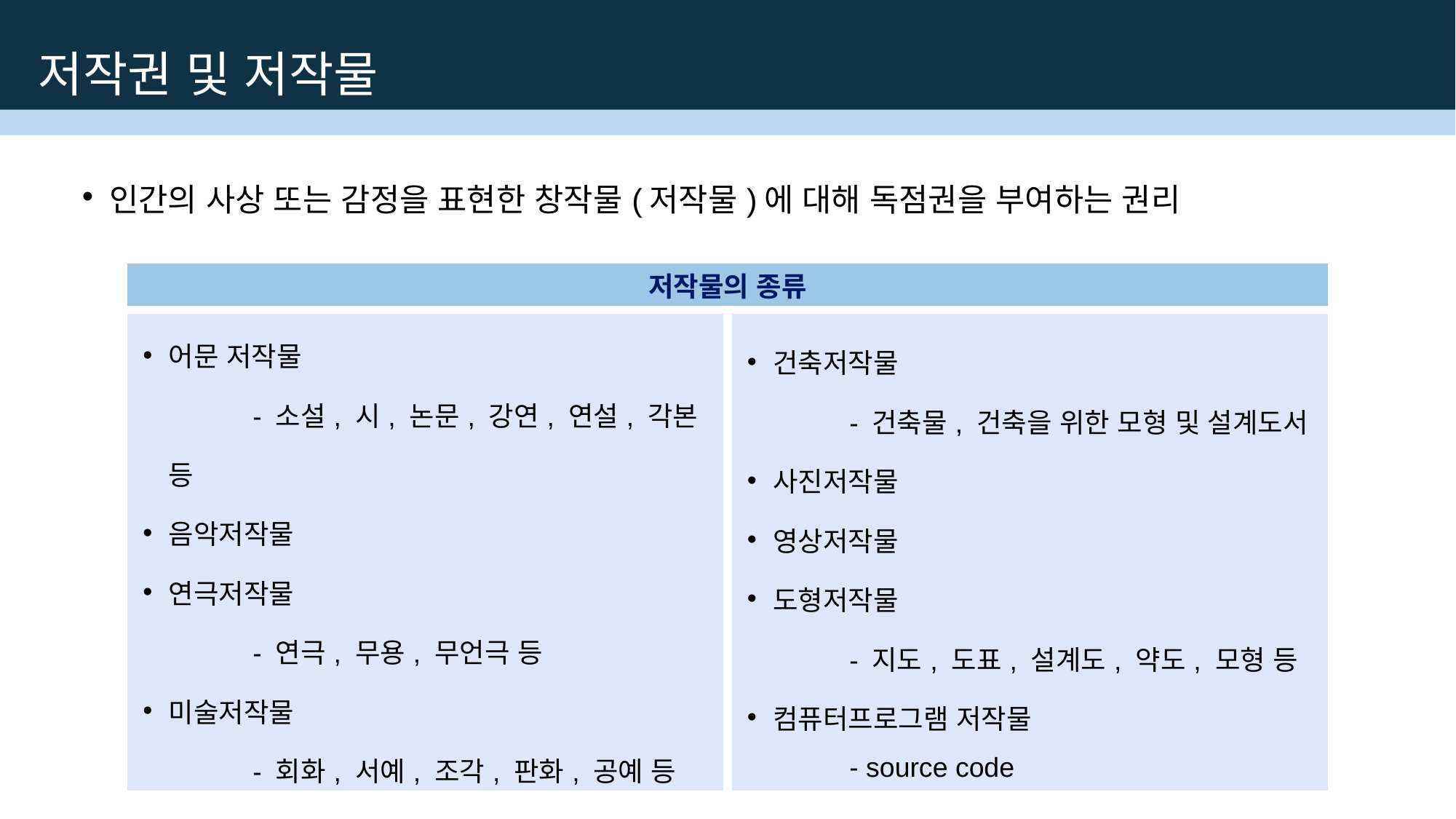

저작권 및 저작물
인간의 사상 또는 감정을 표현한 창작물(저작물)에 대해 독점권을 부여하는 권리
| 저작물의 종류 |  |
| --- | --- |
| 어문 저작물 - 소설, 시, 논문, 강연, 연설, 각본 등 음악저작물 연극저작물 - 연극, 무용, 무언극 등 미술저작물 - 회화, 서예, 조각, 판화, 공예 등 | 건축저작물 - 건축물, 건축을 위한 모형 및 설계도서 사진저작물 영상저작물 도형저작물 - 지도, 도표, 설계도, 약도, 모형 등 컴퓨터프로그램 저작물 - source code |